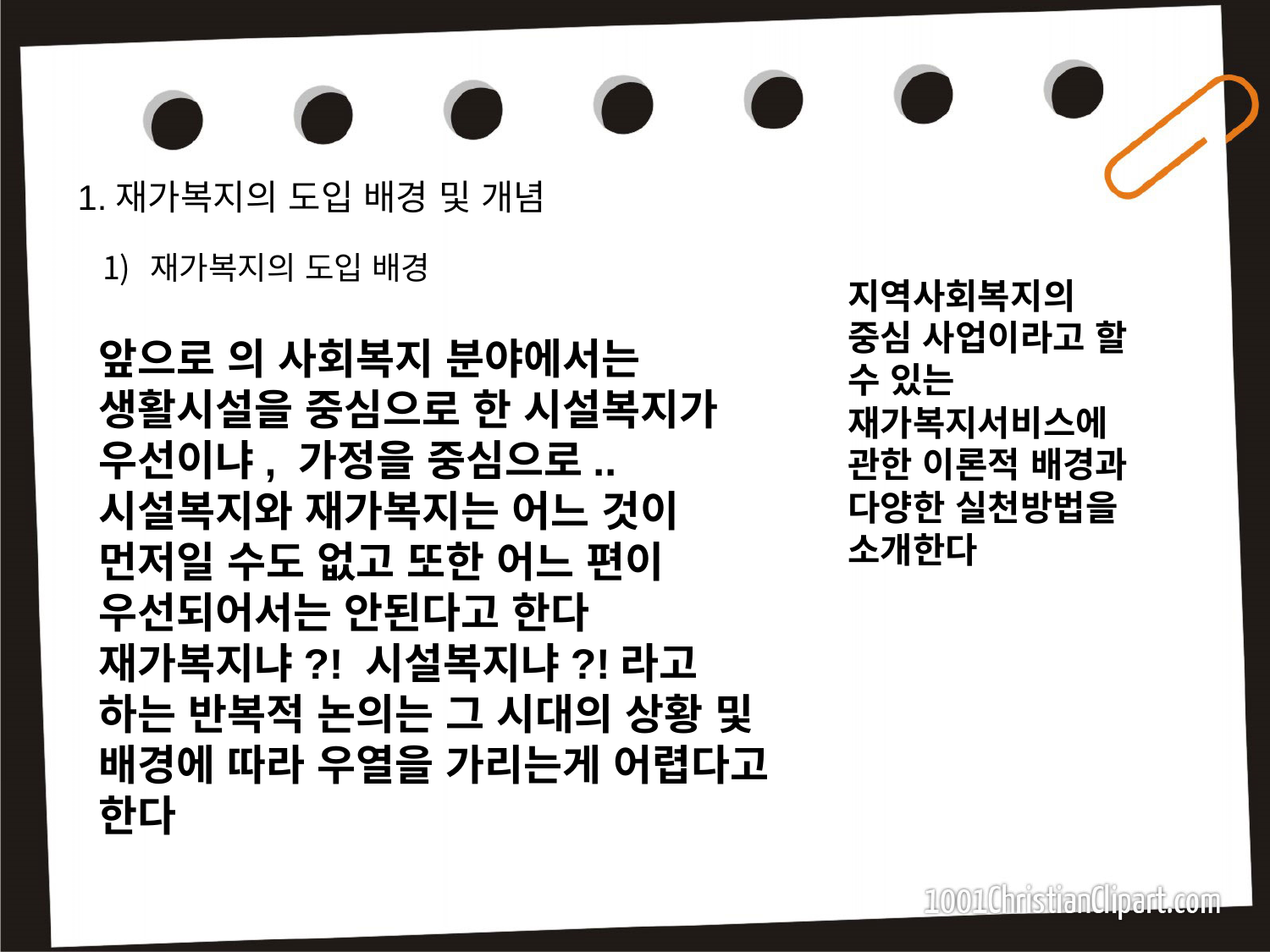

# 1.재가복지의 도입 배경 및 개념
재가복지의 도입 배경
지역사회복지의 중심 사업이라고 할 수 있는 재가복지서비스에 관한 이론적 배경과 다양한 실천방법을 소개한다
앞으로 의 사회복지 분야에서는 생활시설을 중심으로 한 시설복지가 우선이냐, 가정을 중심으로..시설복지와 재가복지는 어느 것이 먼저일 수도 없고 또한 어느 편이 우선되어서는 안된다고 한다 재가복지냐?! 시설복지냐?!라고 하는 반복적 논의는 그 시대의 상황 및 배경에 따라 우열을 가리는게 어렵다고 한다